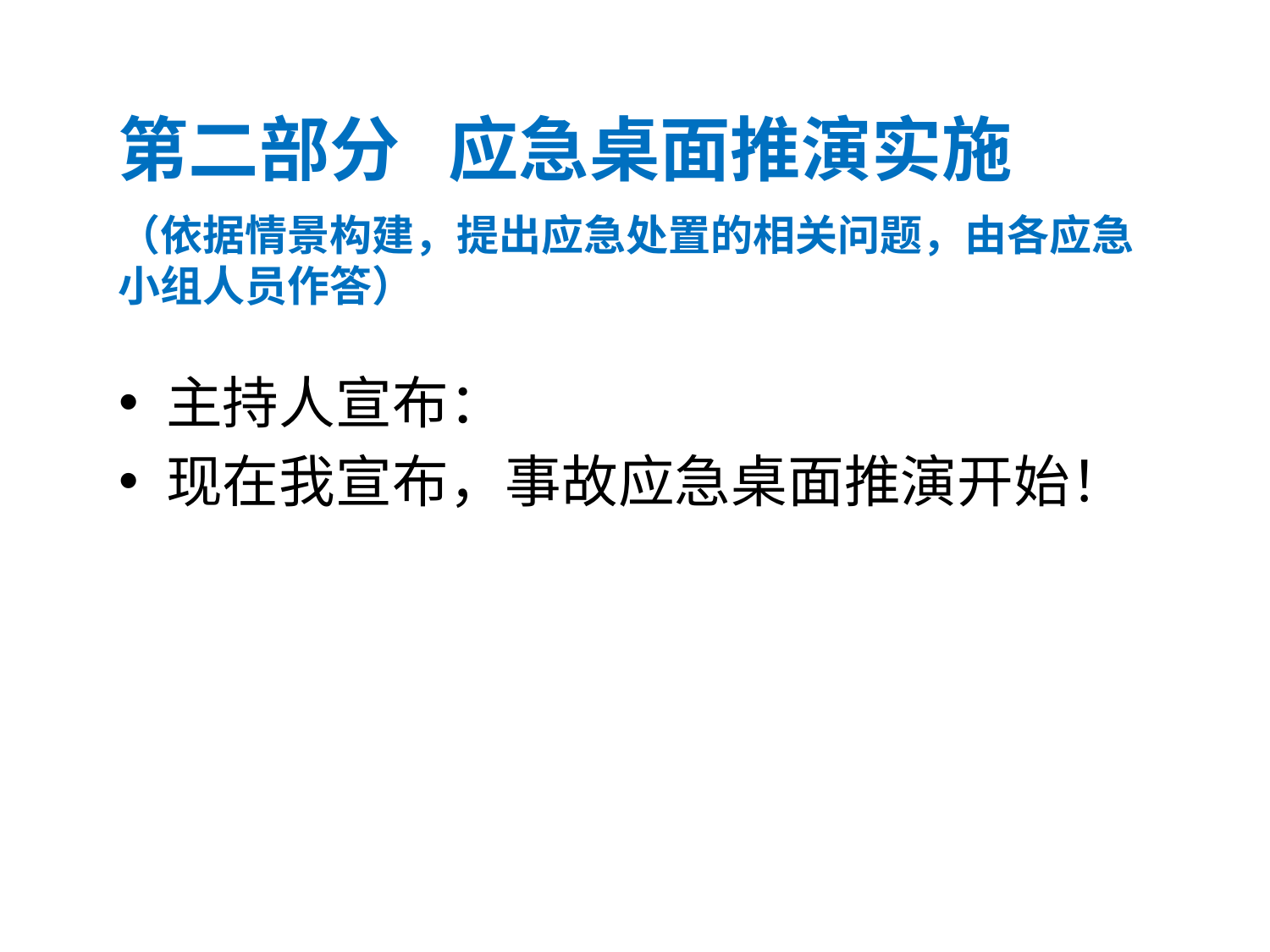

第二部分   应急桌面推演实施
（依据情景构建，提出应急处置的相关问题，由各应急小组人员作答）

主持人宣布：
现在我宣布，事故应急桌面推演开始！